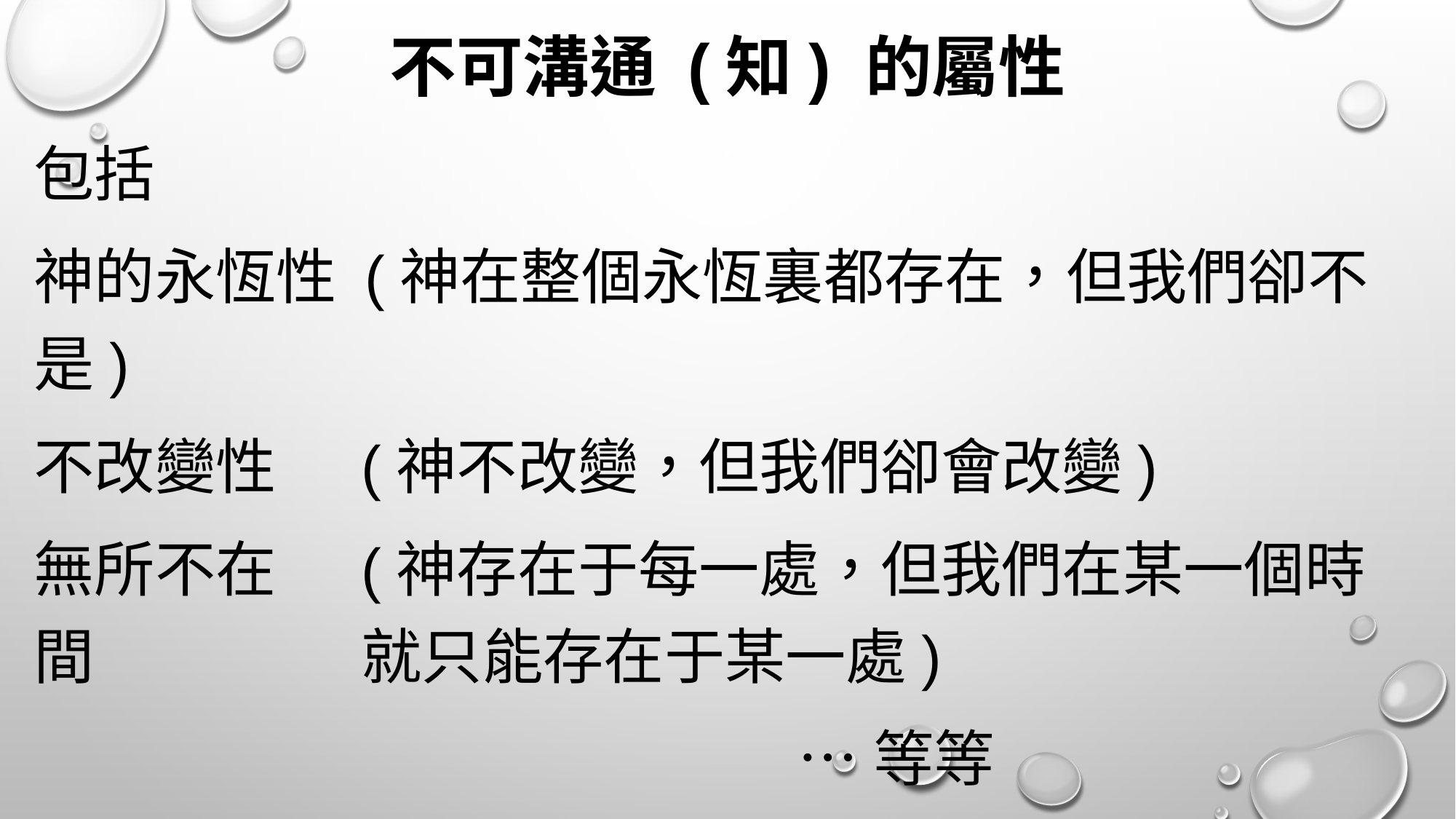

# 不可溝通 (知) 的屬性
包括
神的永恆性 (神在整個永恆裏都存在，但我們卻不是)
不改變性	(神不改變，但我們卻會改變)
無所不在	(神存在于每一處，但我們在某一個時間			就只能存在于某一處)
							…等等